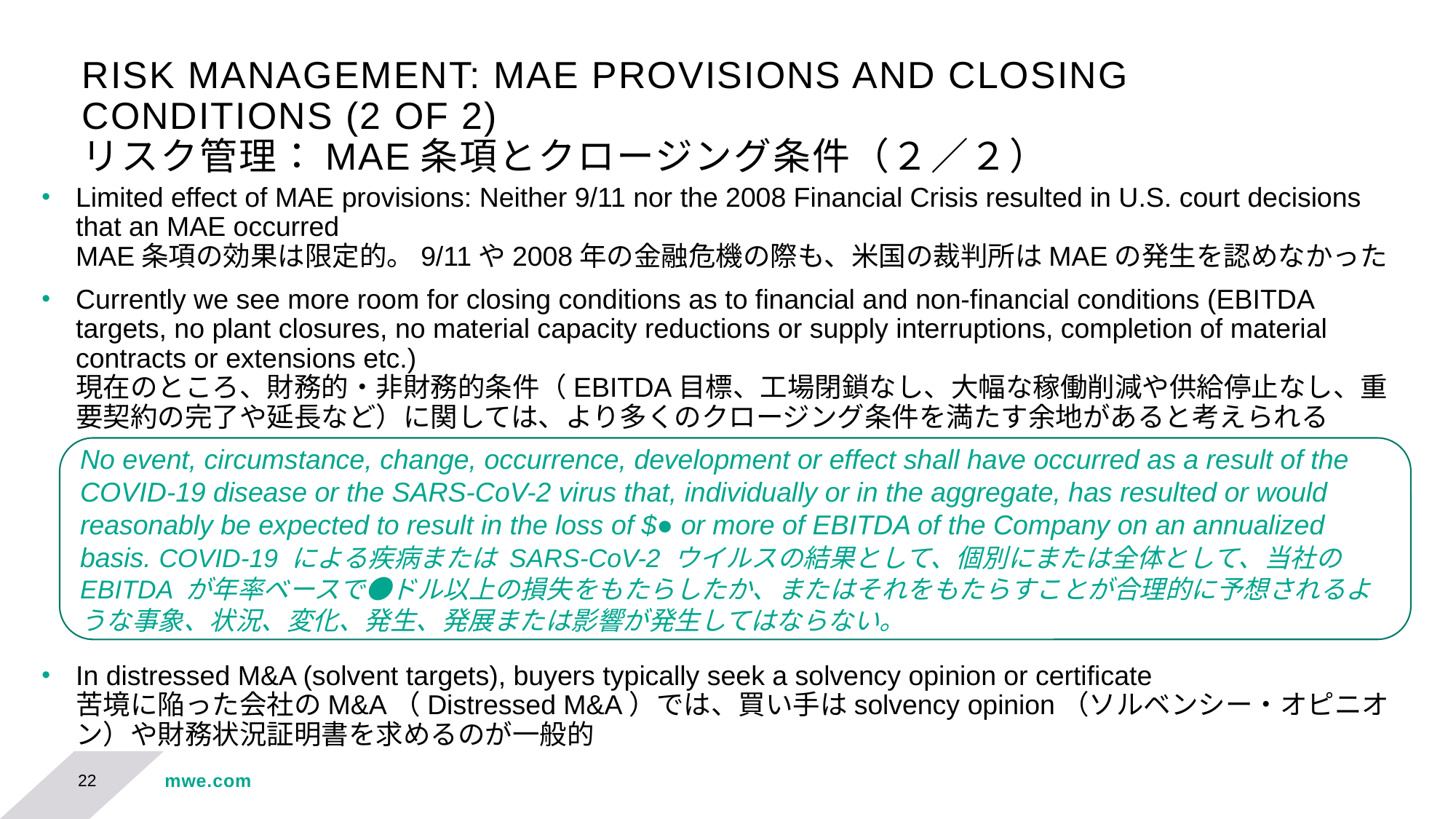

# RISK MANAGEMENT: MAE PROVISIONS AND CLOSING CONDITIONS (2 OF 2) リスク管理：MAE条項とクロージング条件（２／２）
Limited effect of MAE provisions: Neither 9/11 nor the 2008 Financial Crisis resulted in U.S. court decisions that an MAE occurred　
MAE条項の効果は限定的。9/11や2008年の金融危機の際も、米国の裁判所はMAEの発生を認めなかった
Currently we see more room for closing conditions as to financial and non-financial conditions (EBITDA targets, no plant closures, no material capacity reductions or supply interruptions, completion of material contracts or extensions etc.)
現在のところ、財務的・非財務的条件（EBITDA目標、工場閉鎖なし、大幅な稼働削減や供給停止なし、重要契約の完了や延長など）に関しては、より多くのクロージング条件を満たす余地があると考えられる

In distressed M&A (solvent targets), buyers typically seek a solvency opinion or certificate　
苦境に陥った会社のM&A（Distressed M&A）では、買い手はsolvency opinion（ソルベンシー・オピニオン）や財務状況証明書を求めるのが一般的

No event, circumstance, change, occurrence, development or effect shall have occurred as a result of the COVID-19 disease or the SARS-CoV-2 virus that, individually or in the aggregate, has resulted or would reasonably be expected to result in the loss of $● or more of EBITDA of the Company on an annualized basis. COVID-19 による疾病または SARS-CoV-2 ウイルスの結果として、個別にまたは全体として、当社の EBITDA が年率ベースで●ドル以上の損失をもたらしたか、またはそれをもたらすことが合理的に予想されるような事象、状況、変化、発生、発展または影響が発生してはならない。
22